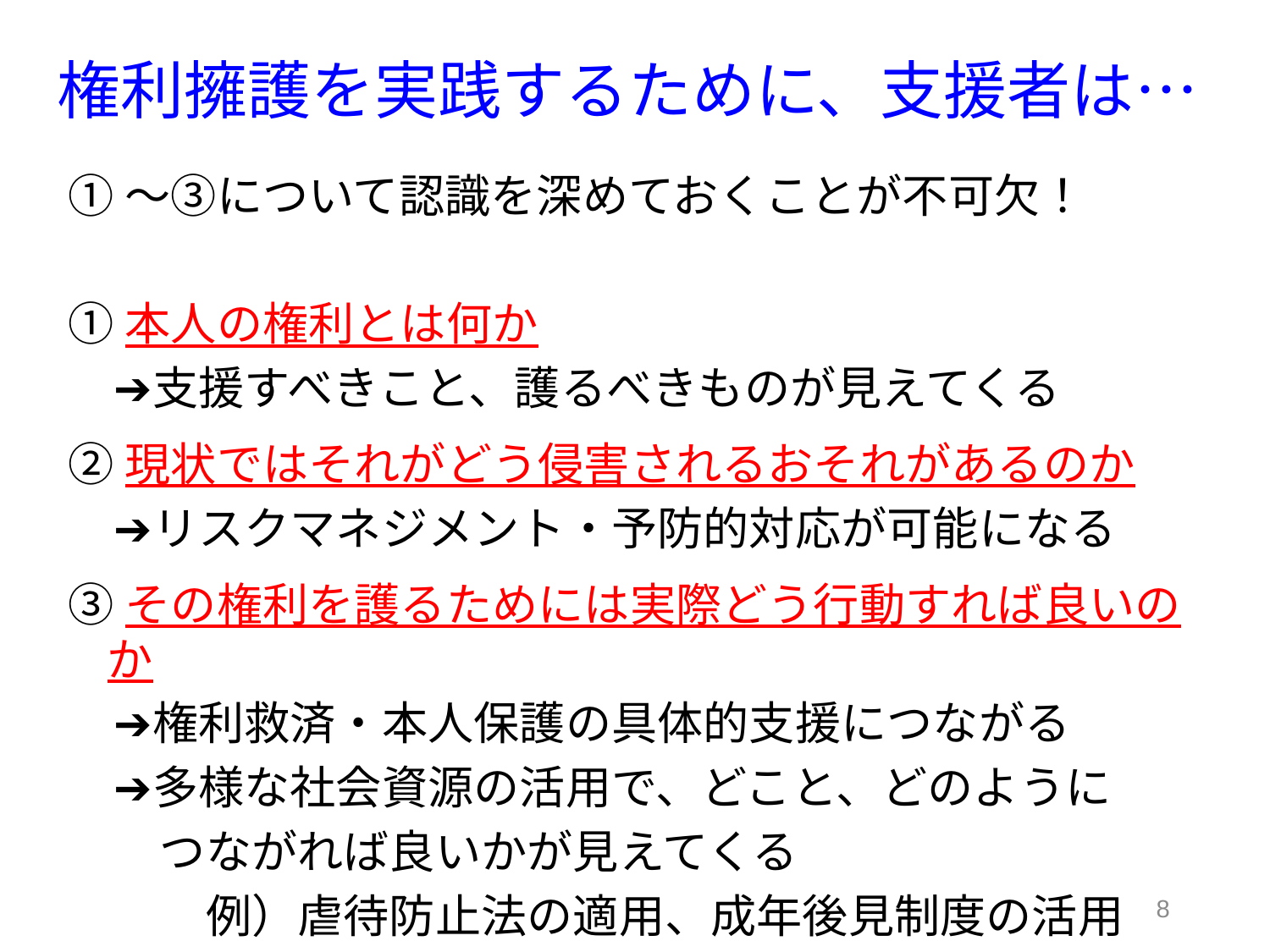

# 権利擁護を実践するために、支援者は…
①～③について認識を深めておくことが不可欠！

①本人の権利とは何か
　➔支援すべきこと、護るべきものが見えてくる
②現状ではそれがどう侵害されるおそれがあるのか
　➔リスクマネジメント・予防的対応が可能になる
③その権利を護るためには実際どう行動すれば良いのか
　➔権利救済・本人保護の具体的支援につながる
　➔多様な社会資源の活用で、どこと、どのように
　　つながれば良いかが見えてくる
　　　例）虐待防止法の適用、成年後見制度の活用

8